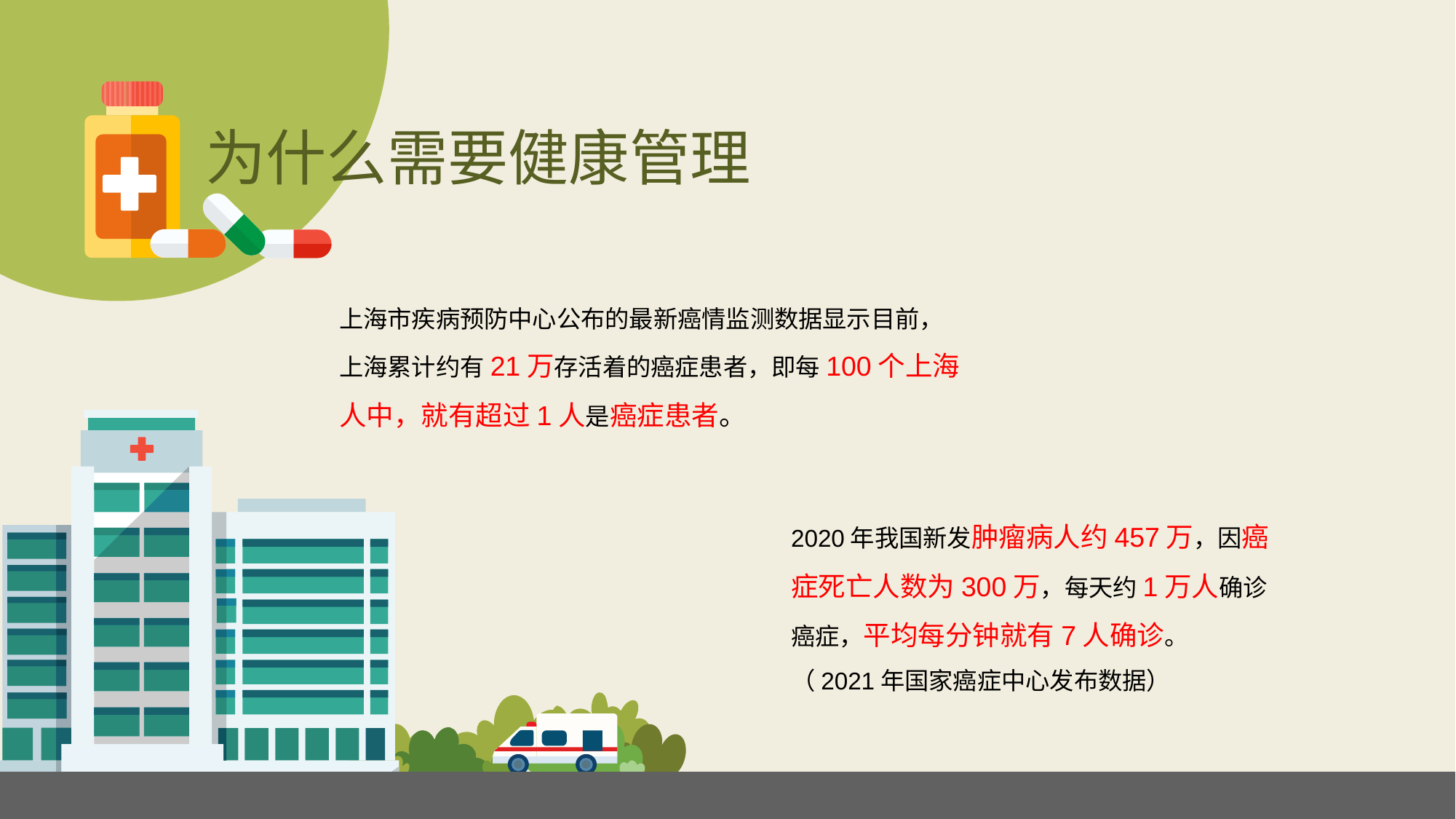

为什么需要健康管理

上海市疾病预防中心公布的最新癌情监测数据显示目前，上海累计约有21万存活着的癌症患者，即每100个上海人中，就有超过1人是癌症患者。

2020年我国新发肿瘤病人约457万，因癌症死亡人数为300万，每天约1万人确诊癌症，平均每分钟就有7人确诊。（2021年国家癌症中心发布数据）